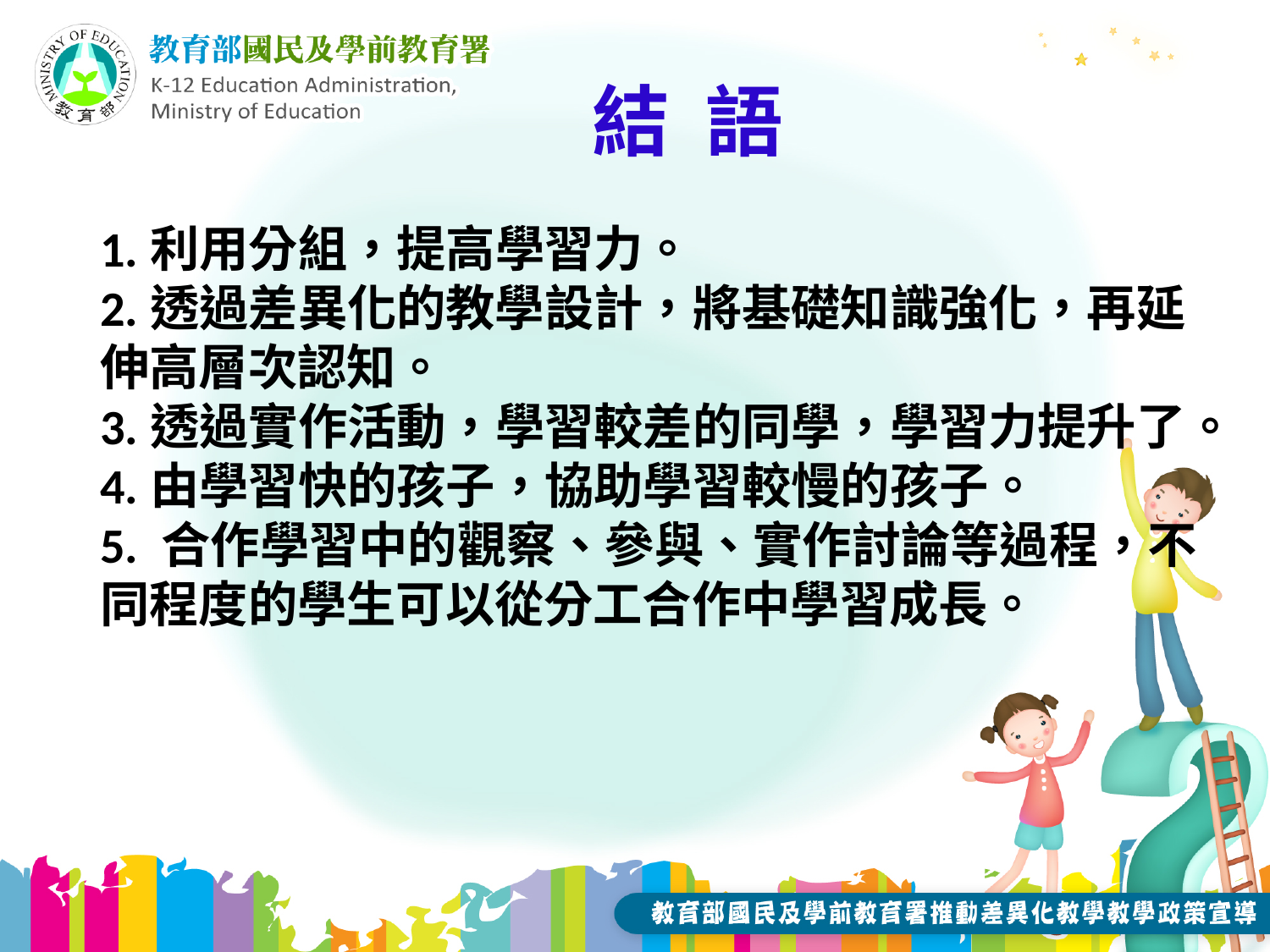

結  語
1.利用分組，提高學習力。
2.透過差異化的教學設計，將基礎知識強化，再延伸高層次認知。
3.透過實作活動，學習較差的同學，學習力提升了。
4.由學習快的孩子，協助學習較慢的孩子。
5. 合作學習中的觀察、參與、實作討論等過程，不同程度的學生可以從分工合作中學習成長。